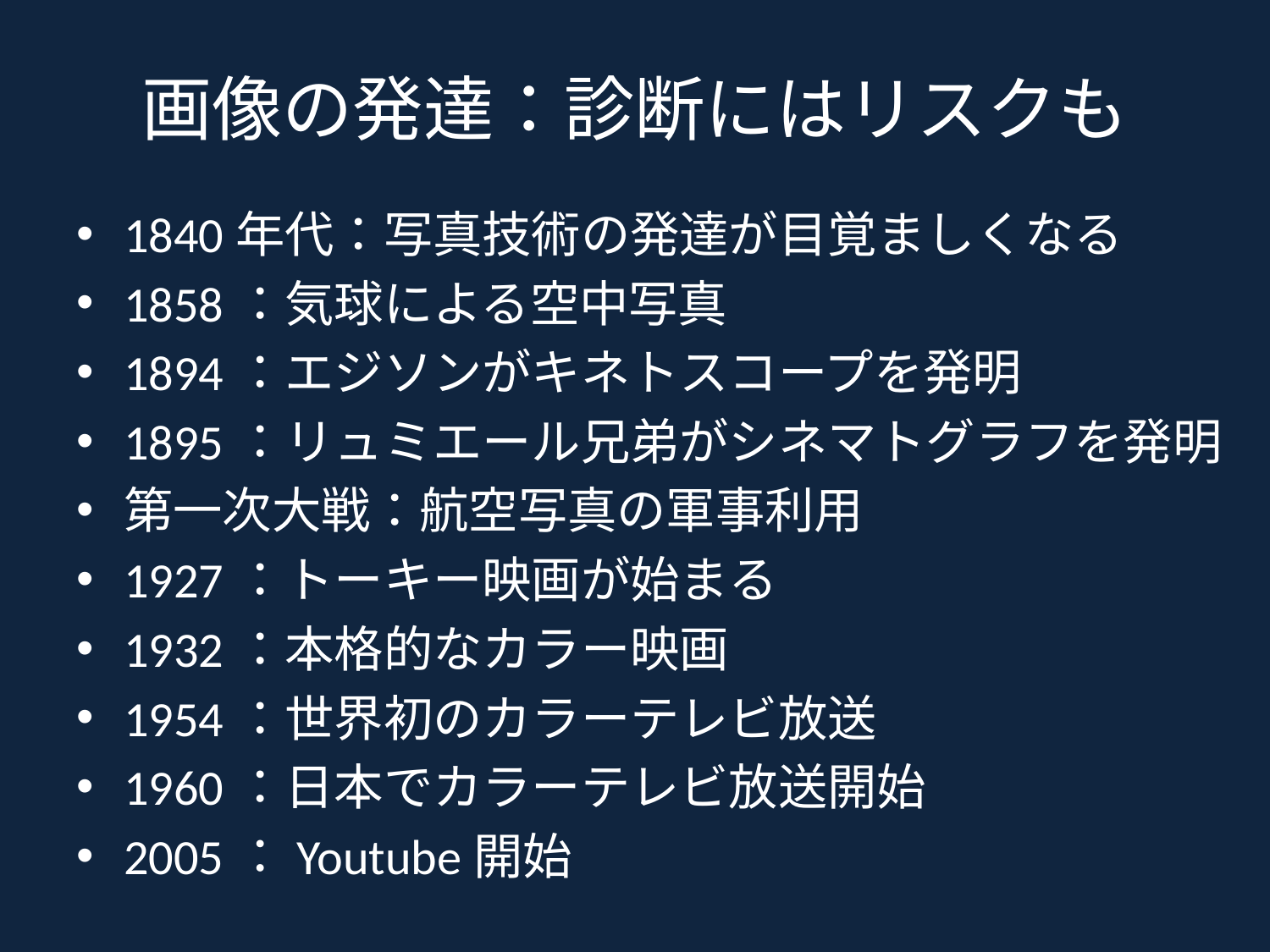

# 画像の発達：診断にはリスクも
1840年代：写真技術の発達が目覚ましくなる
1858：気球による空中写真
1894：エジソンがキネトスコープを発明
1895：リュミエール兄弟がシネマトグラフを発明
第一次大戦：航空写真の軍事利用
1927：トーキー映画が始まる
1932：本格的なカラー映画
1954：世界初のカラーテレビ放送
1960：日本でカラーテレビ放送開始
2005：Youtube開始